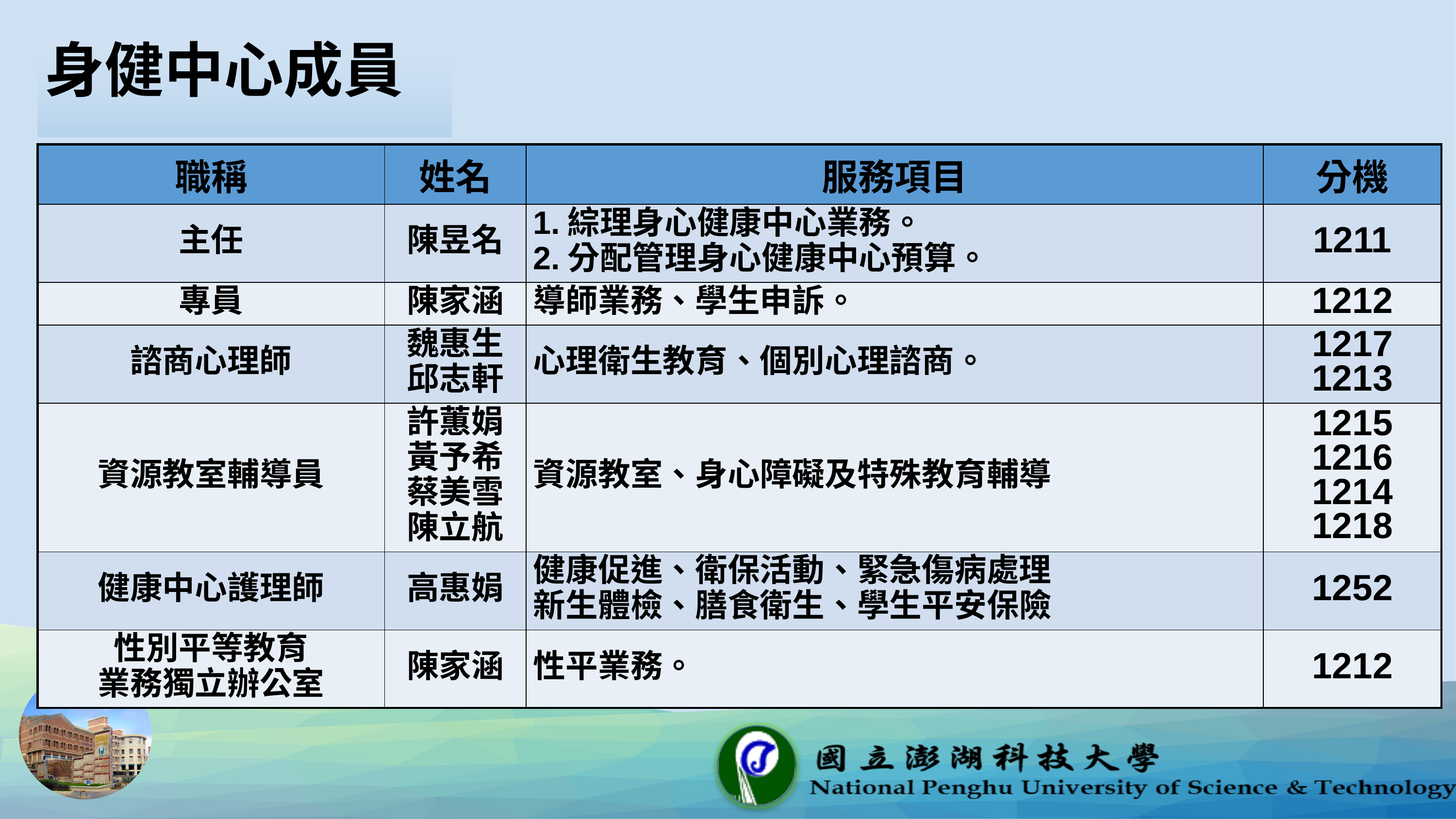

# 身健中心成員
| 職稱 | 姓名 | 服務項目 | 分機 |
| --- | --- | --- | --- |
| 主任 | 陳昱名 | 1.綜理身心健康中心業務。 2.分配管理身心健康中心預算。 | 1211 |
| 專員 | 陳家涵 | 導師業務、學生申訴。 | 1212 |
| 諮商心理師 | 魏惠生 邱志軒 | 心理衛生教育、個別心理諮商。 | 1217 1213 |
| 資源教室輔導員 | 許蕙娟 黃予希 蔡美雪 陳立航 | 資源教室、身心障礙及特殊教育輔導 | 1215 1216 1214 1218 |
| 健康中心護理師 | 高惠娟 | 健康促進、衛保活動、緊急傷病處理 新生體檢、膳食衛生、學生平安保險 | 1252 |
| 性別平等教育 業務獨立辦公室 | 陳家涵 | 性平業務。 | 1212 |